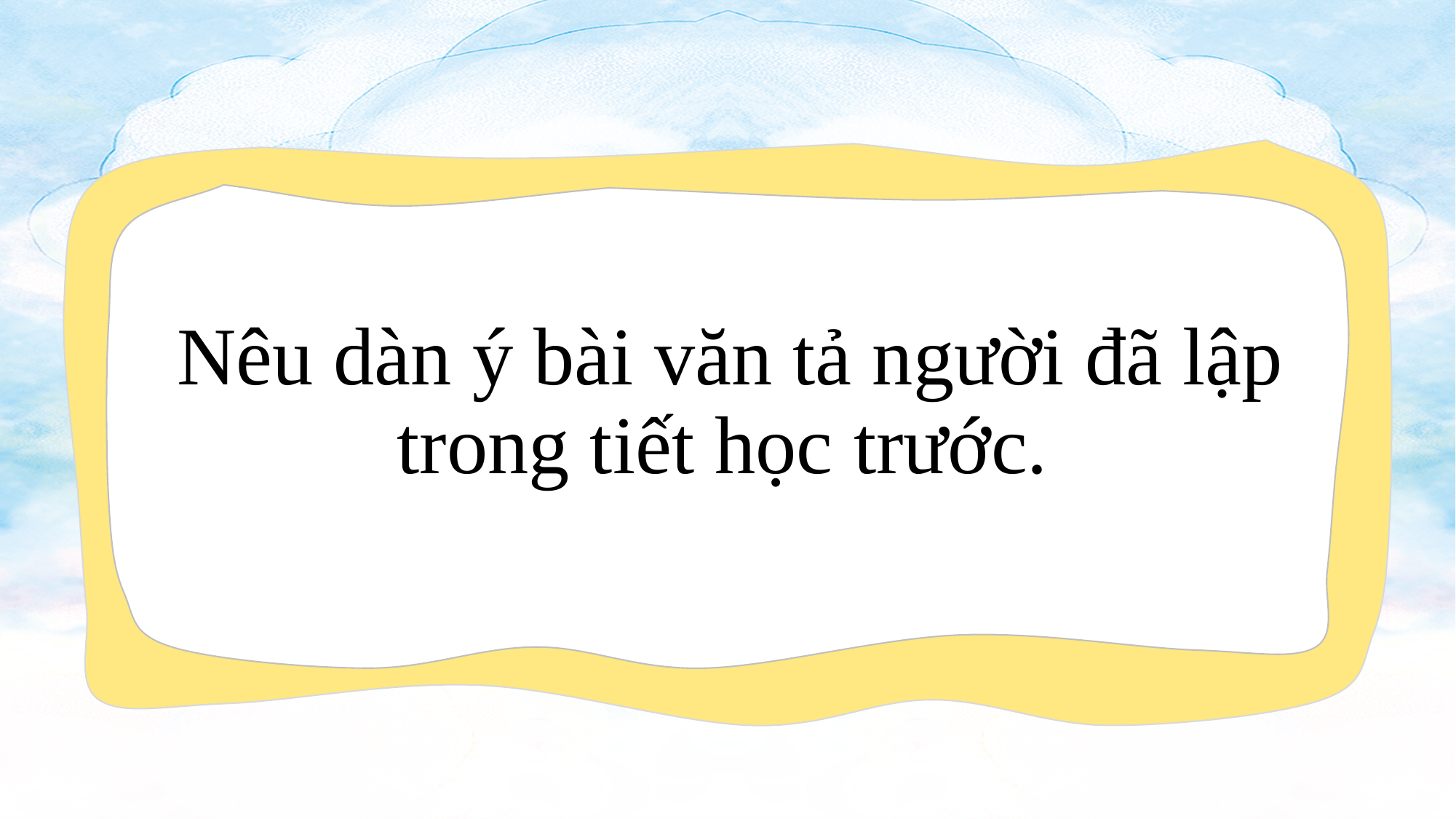

Nêu dàn ý bài văn tả người đã lập trong tiết học trước.
此处添加标题